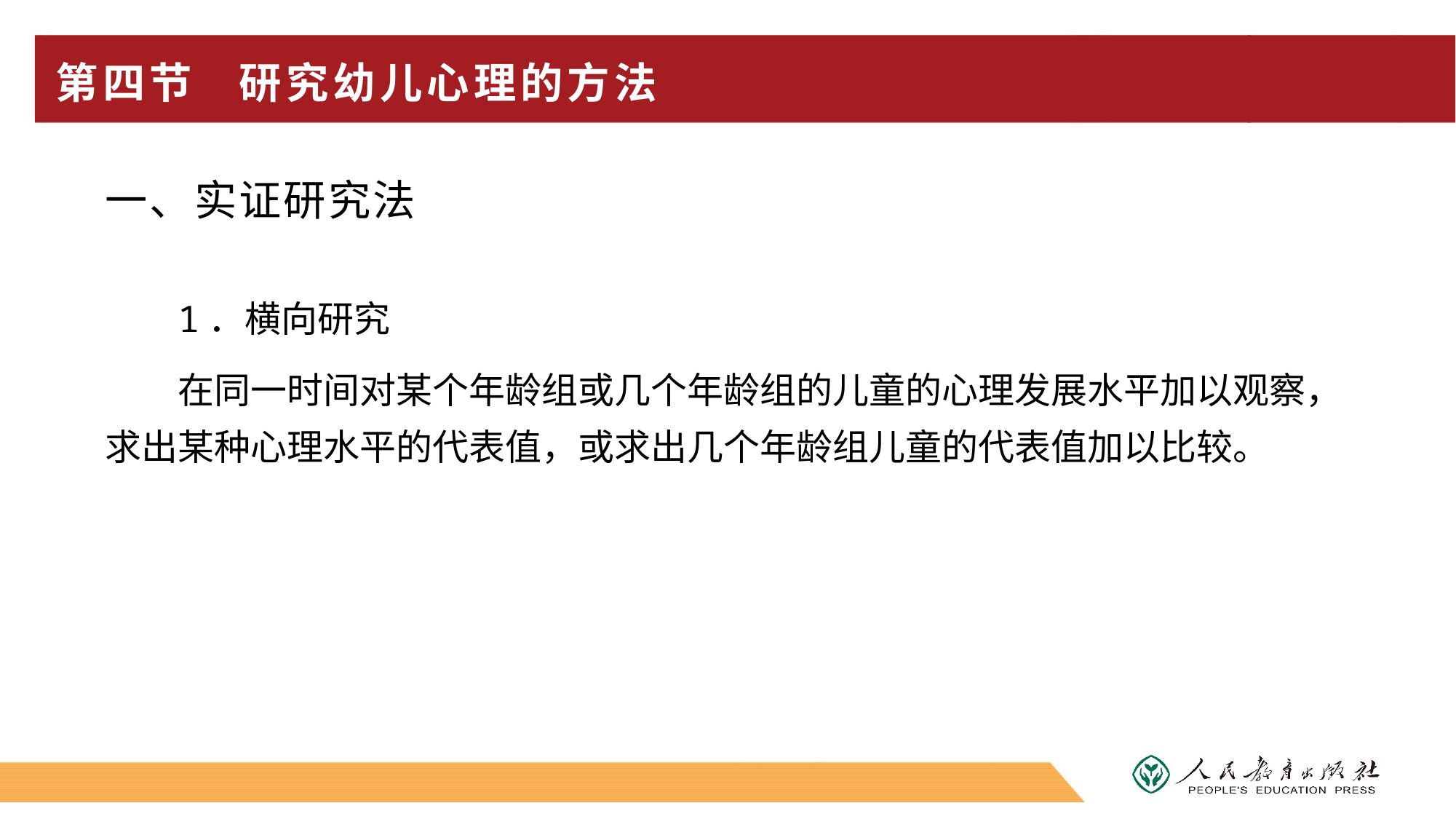

# 第四节   研究幼儿心理的方法
一、实证研究法
1．横向研究
在同一时间对某个年龄组或几个年龄组的儿童的心理发展水平加以观察，求出某种心理水平的代表值，或求出几个年龄组儿童的代表值加以比较。